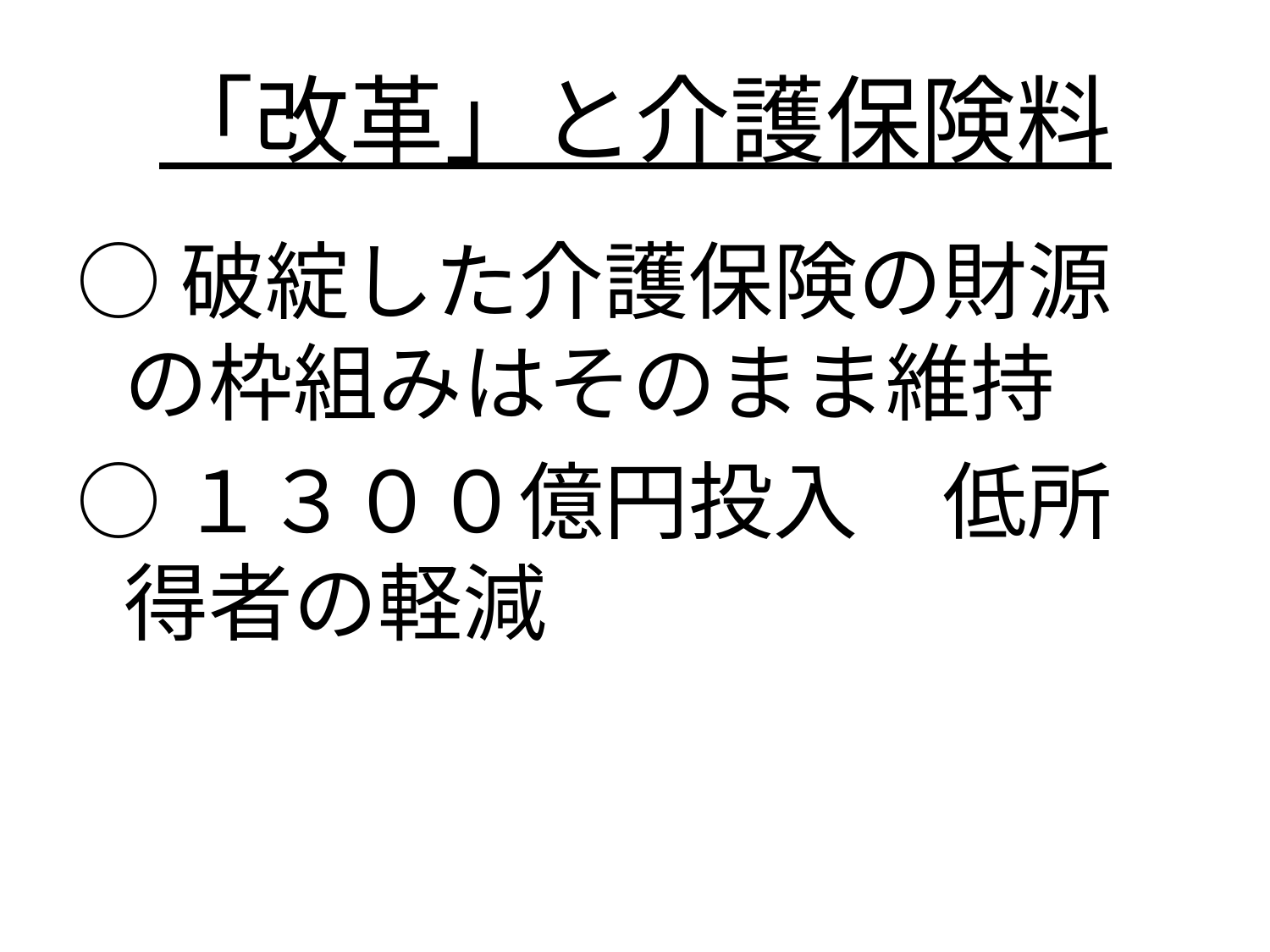

# 「改革」と介護保険料
○破綻した介護保険の財源の枠組みはそのまま維持
○１３００億円投入　低所得者の軽減